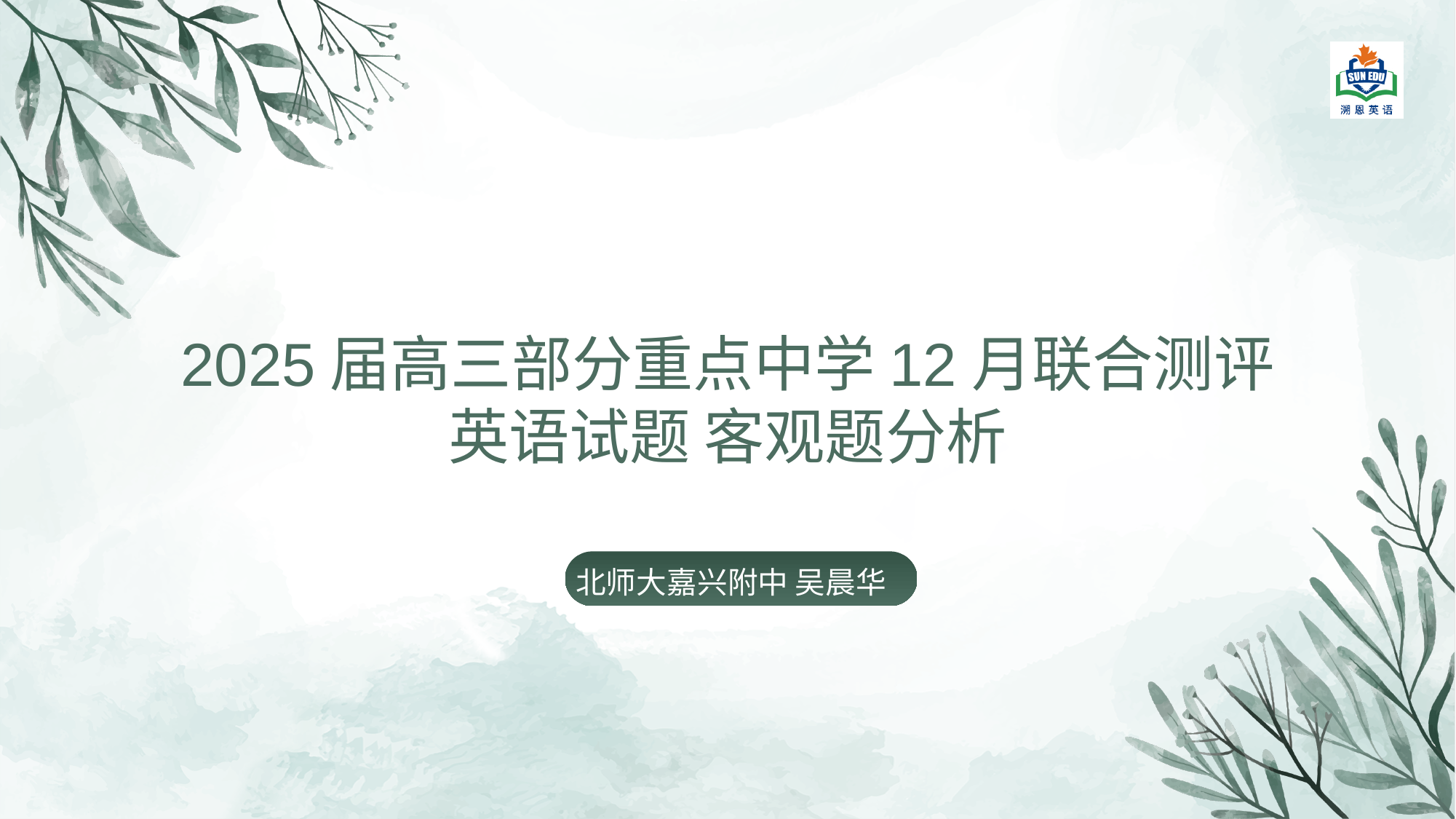

2025届高三部分重点中学12月联合测评
英语试题 客观题分析

北师大嘉兴附中 吴晨华